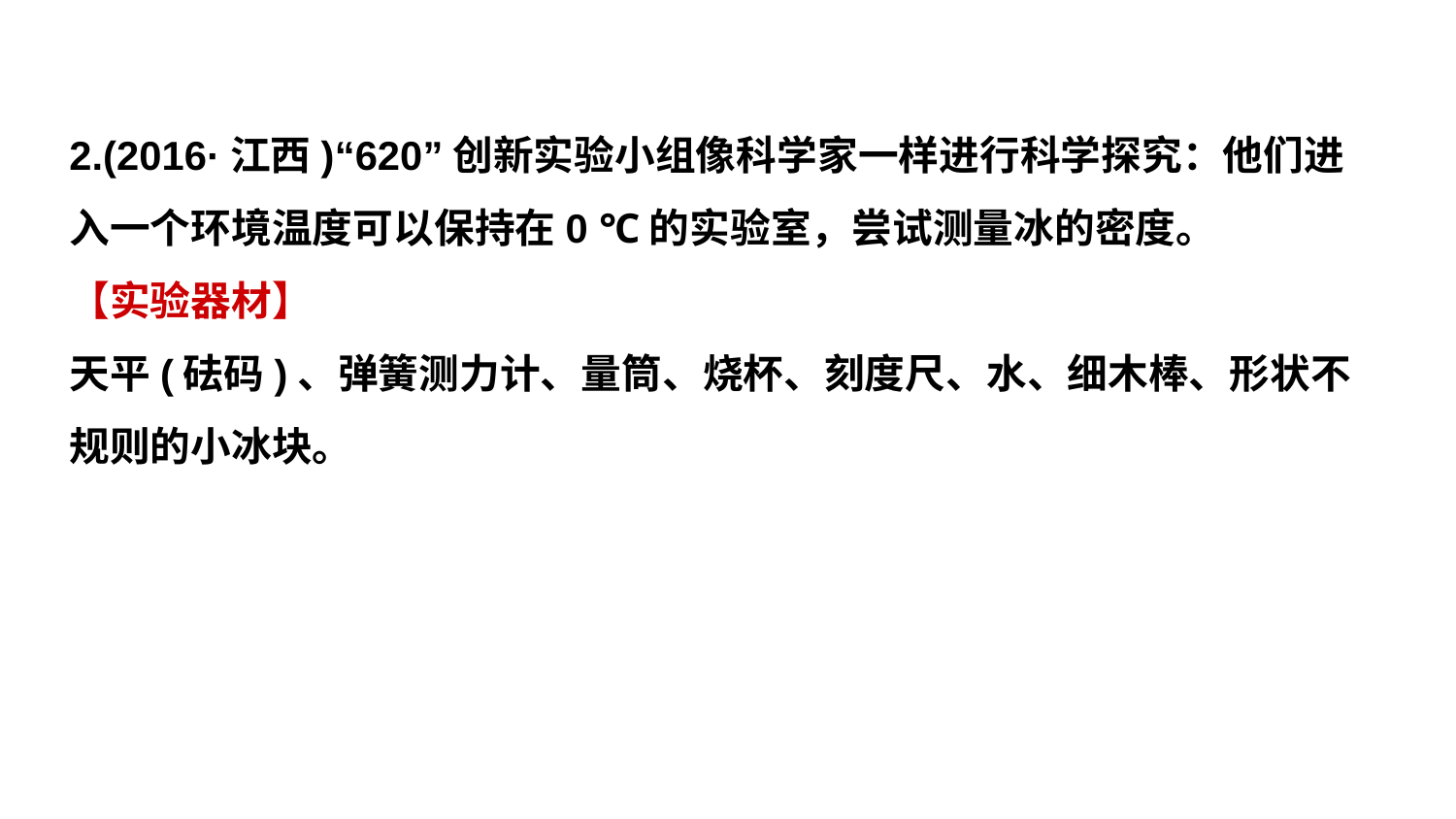

2.(2016·江西)“620”创新实验小组像科学家一样进行科学探究：他们进入一个环境温度可以保持在0 ℃的实验室，尝试测量冰的密度。
【实验器材】
天平(砝码)、弹簧测力计、量筒、烧杯、刻度尺、水、细木棒、形状不规则的小冰块。